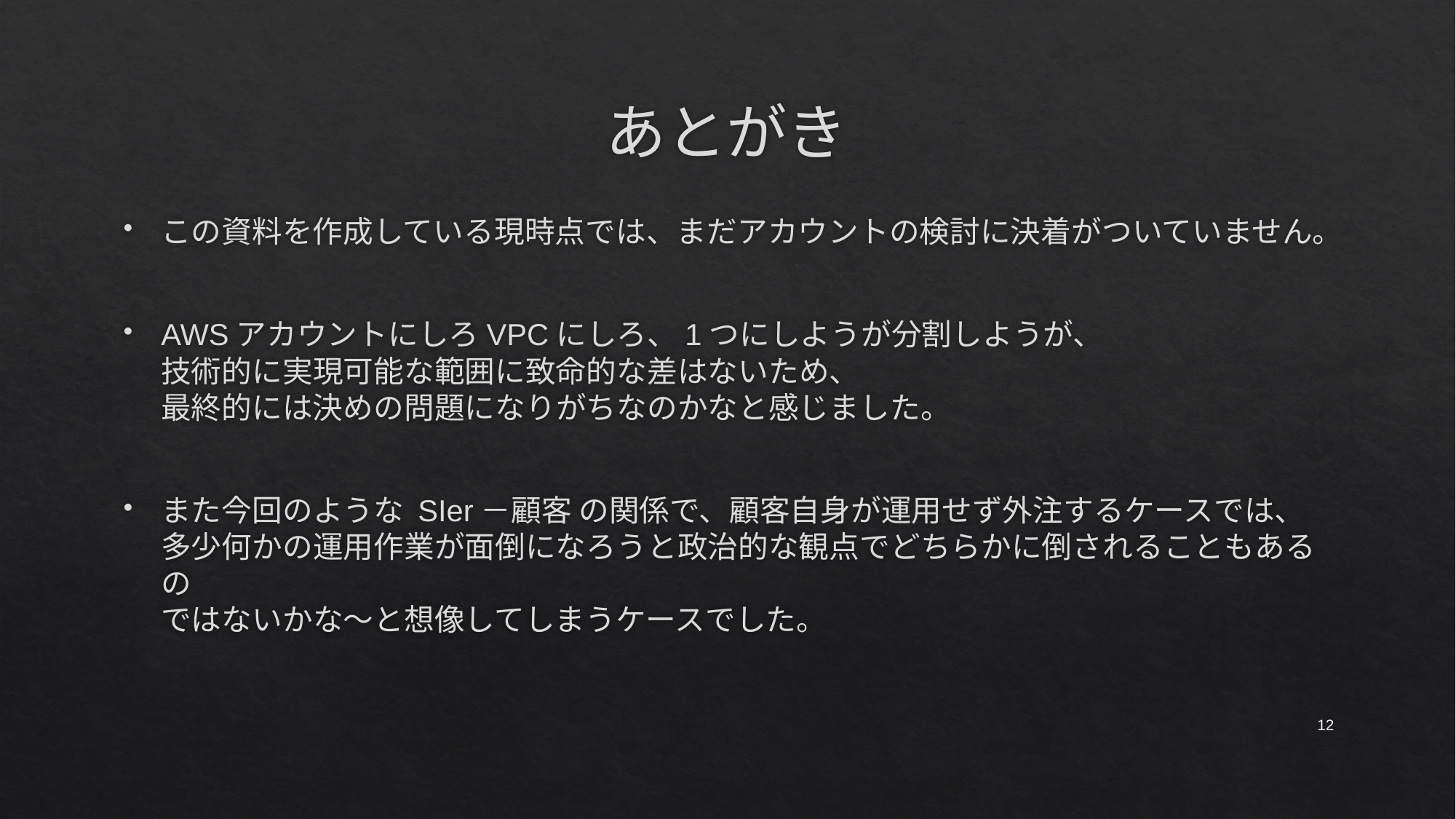

# あとがき
この資料を作成している現時点では、まだアカウントの検討に決着がついていません。

AWSアカウントにしろVPCにしろ、1つにしようが分割しようが、
技術的に実現可能な範囲に致命的な差はないため、
最終的には決めの問題になりがちなのかなと感じました。

また今回のような SIer－顧客 の関係で、顧客自身が運用せず外注するケースでは、
多少何かの運用作業が面倒になろうと政治的な観点でどちらかに倒されることもあるの
ではないかな～と想像してしまうケースでした。

12